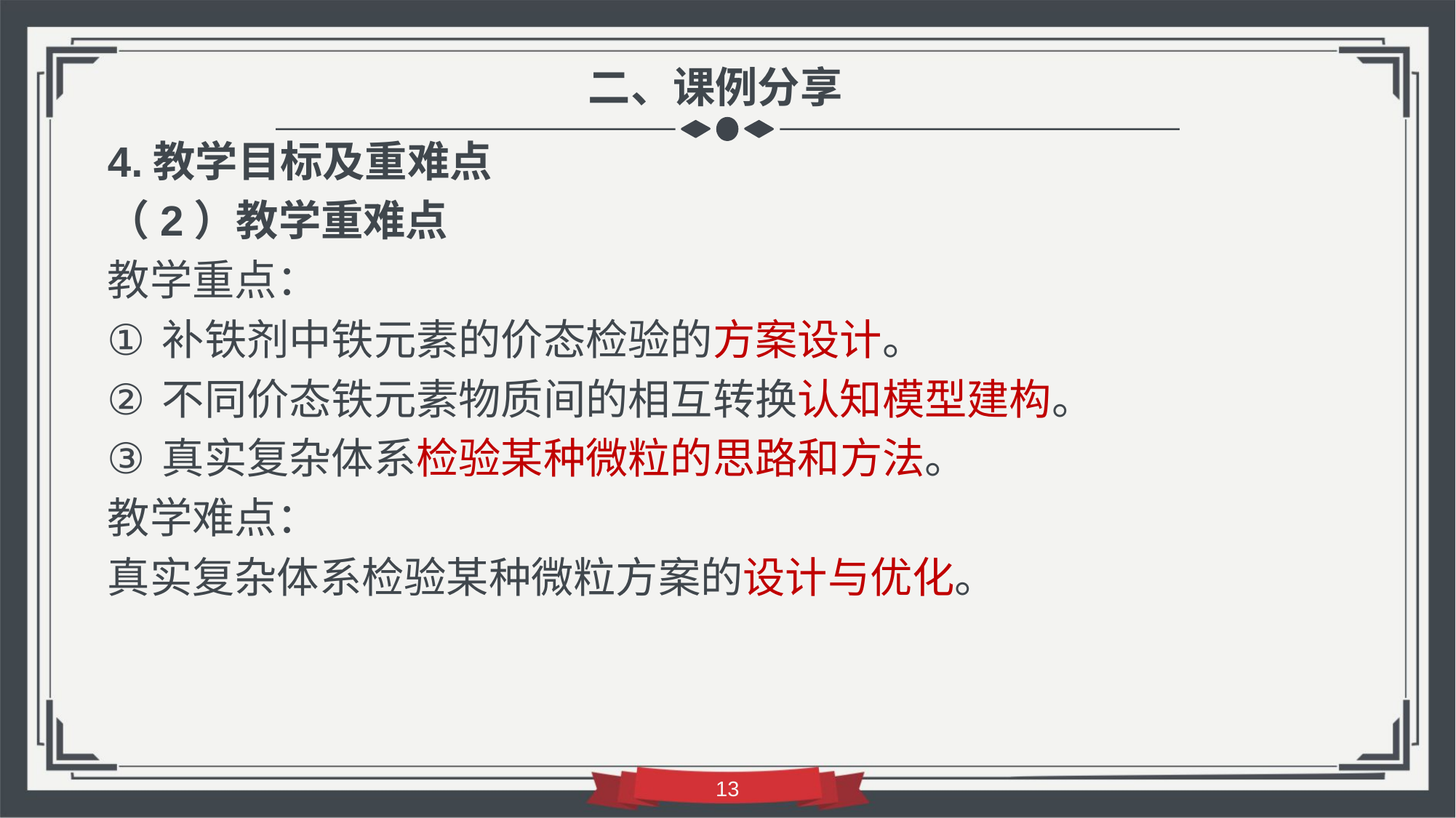

二、课例分享

4.教学目标及重难点
（2）教学重难点
教学重点：
补铁剂中铁元素的价态检验的方案设计。
不同价态铁元素物质间的相互转换认知模型建构。
真实复杂体系检验某种微粒的思路和方法。
教学难点：
真实复杂体系检验某种微粒方案的设计与优化。